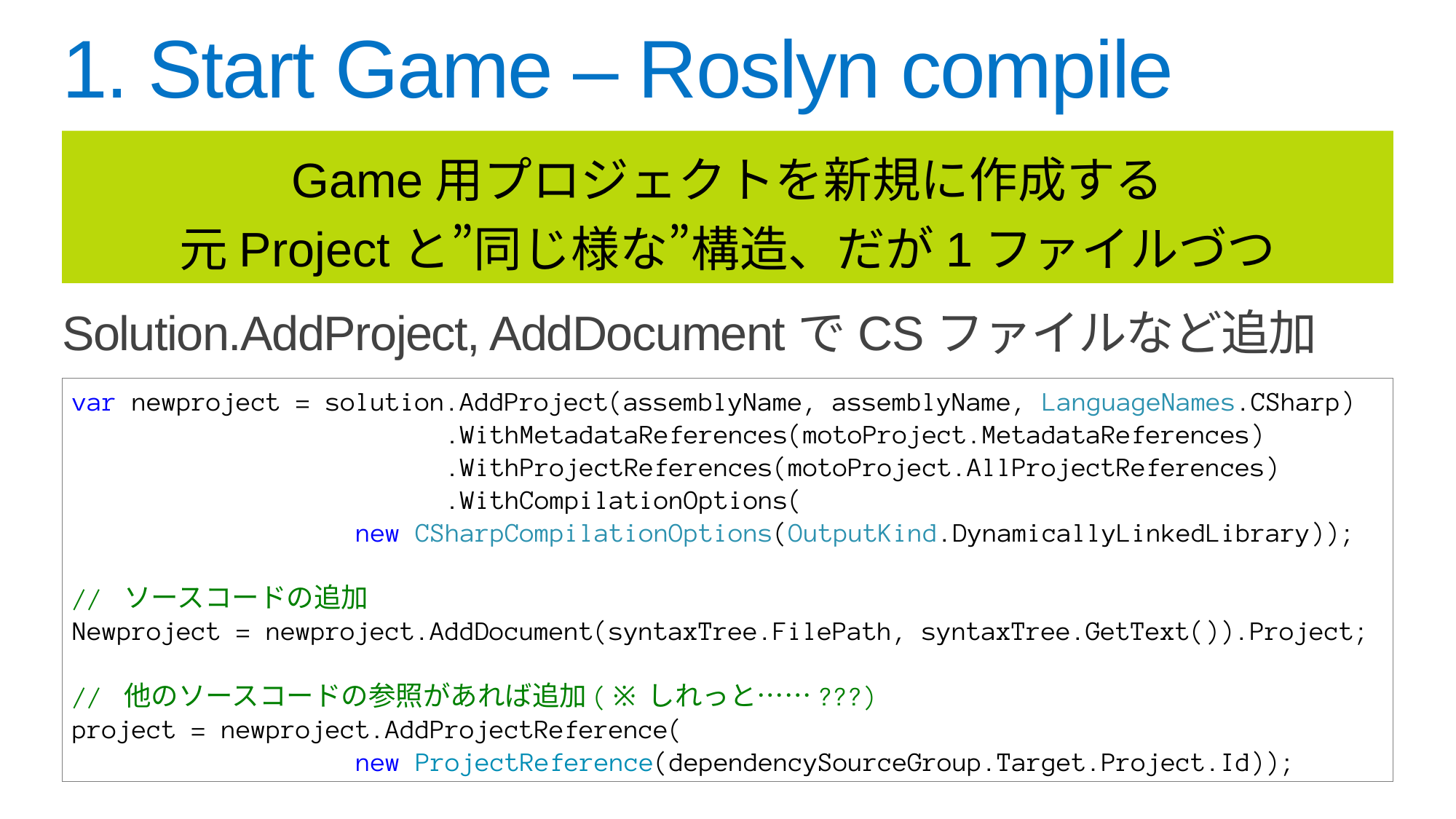

# 1. Start Game – Roslyn compile
Game用プロジェクトを新規に作成する
元Projectと”同じ様な”構造、だが1ファイルづつ
Solution.AddProject, AddDocumentでCSファイルなど追加

var newproject = solution.AddProject(assemblyName, assemblyName, LanguageNames.CSharp)
                         .WithMetadataReferences(motoProject.MetadataReferences)
                         .WithProjectReferences(motoProject.AllProjectReferences)
                         .WithCompilationOptions(
                   new CSharpCompilationOptions(OutputKind.DynamicallyLinkedLibrary));

// ソースコードの追加
Newproject = newproject.AddDocument(syntaxTree.FilePath, syntaxTree.GetText()).Project;

// 他のソースコードの参照があれば追加(※しれっと……???)
project = newproject.AddProjectReference(
                   new ProjectReference(dependencySourceGroup.Target.Project.Id));